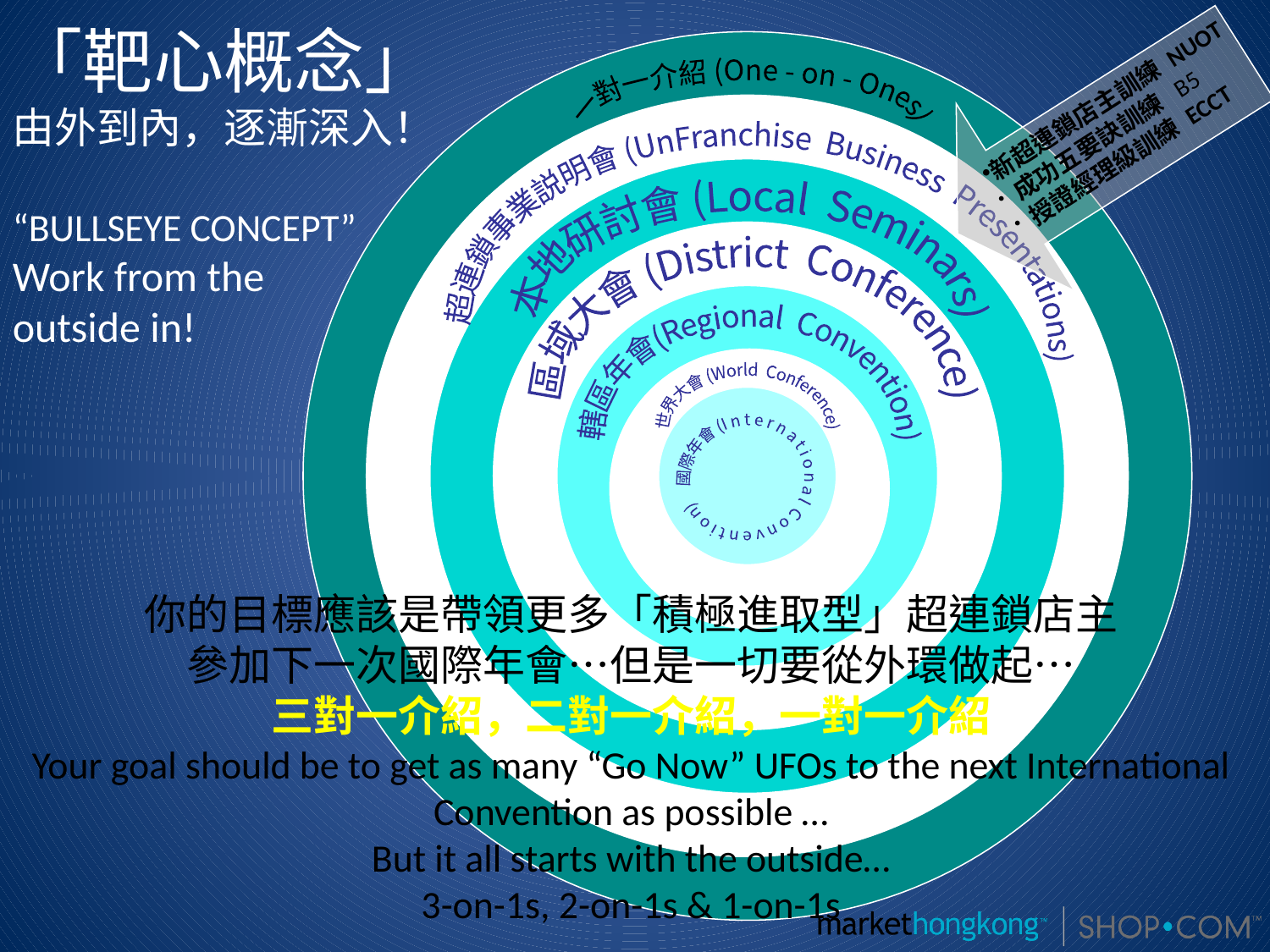

「靶心概念」
由外到內，逐漸深入！

“BULLSEYE CONCEPT”
Work from the
outside in!

新超連鎖店主訓練 NUOT
 成功五要訣訓練  B5
 授證經理級訓練 ECCT
一對一介紹 (One - on - Ones)
超連鎖事業説明會 (UnFranchise  Business  Presentations)
本地研討會 (Local  Seminars)
區域大會 (District  Conference)
轄區年會(Regional  Convention)
世界大會 (World  Conference)
國際年會 (I n t e r n a t i o n a l  C o n v e n t i o n)
你的目標應該是帶領更多「積極進取型」超連鎖店主
參加下一次國際年會…但是一切要從外環做起…
三對一介紹，二對一介紹，一對一介紹
Your goal should be to get as many “Go Now” UFOs to the next International Convention as possible …
But it all starts with the outside…
3-on-1s, 2-on-1s & 1-on-1s